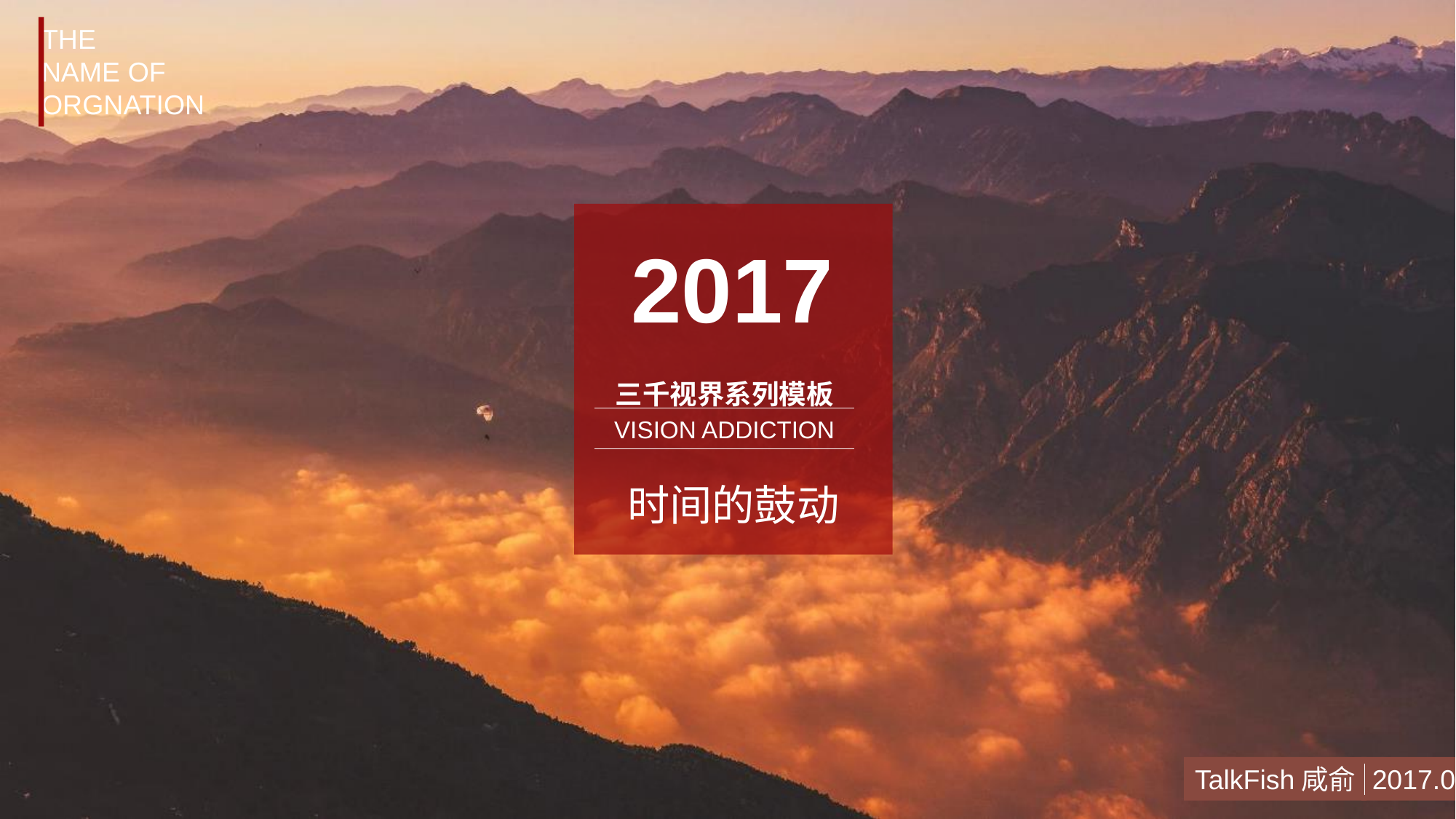

THE
NAME OF
ORGNATION

2017
三千视界系列模板
VISION ADDICTION
时间的鼓动
2017.01
TalkFish咸俞